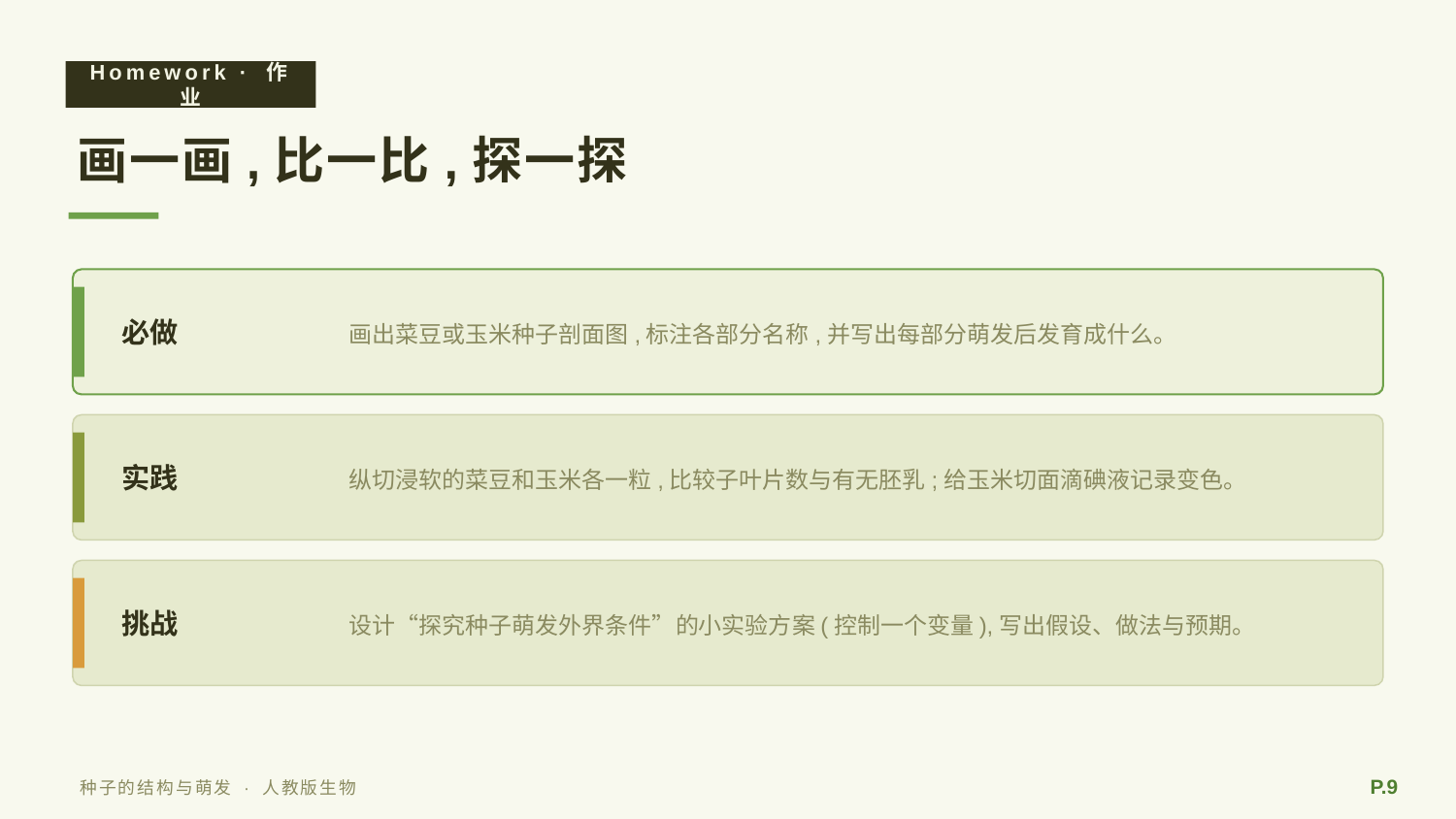

Homework · 作业

画一画,比一比,探一探

画出菜豆或玉米种子剖面图,标注各部分名称,并写出每部分萌发后发育成什么。
必做

纵切浸软的菜豆和玉米各一粒,比较子叶片数与有无胚乳;给玉米切面滴碘液记录变色。
实践

设计“探究种子萌发外界条件”的小实验方案(控制一个变量),写出假设、做法与预期。
挑战

P.9
种子的结构与萌发 · 人教版生物